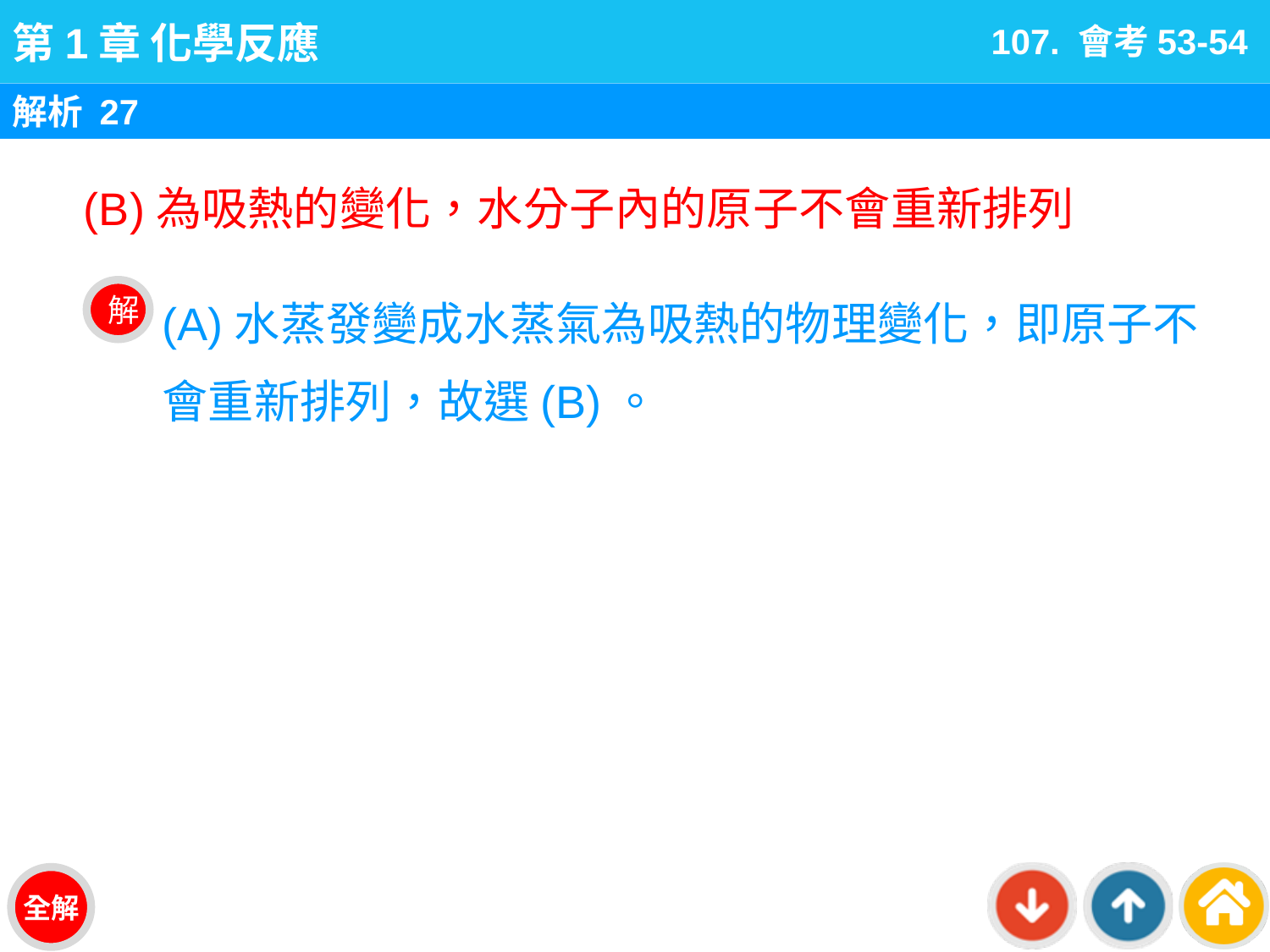

107. 會考53-54
解析 27
(B)為吸熱的變化，水分子內的原子不會重新排列
(A)水蒸發變成水蒸氣為吸熱的物理變化，即原子不會重新排列，故選(B)。
解
全解